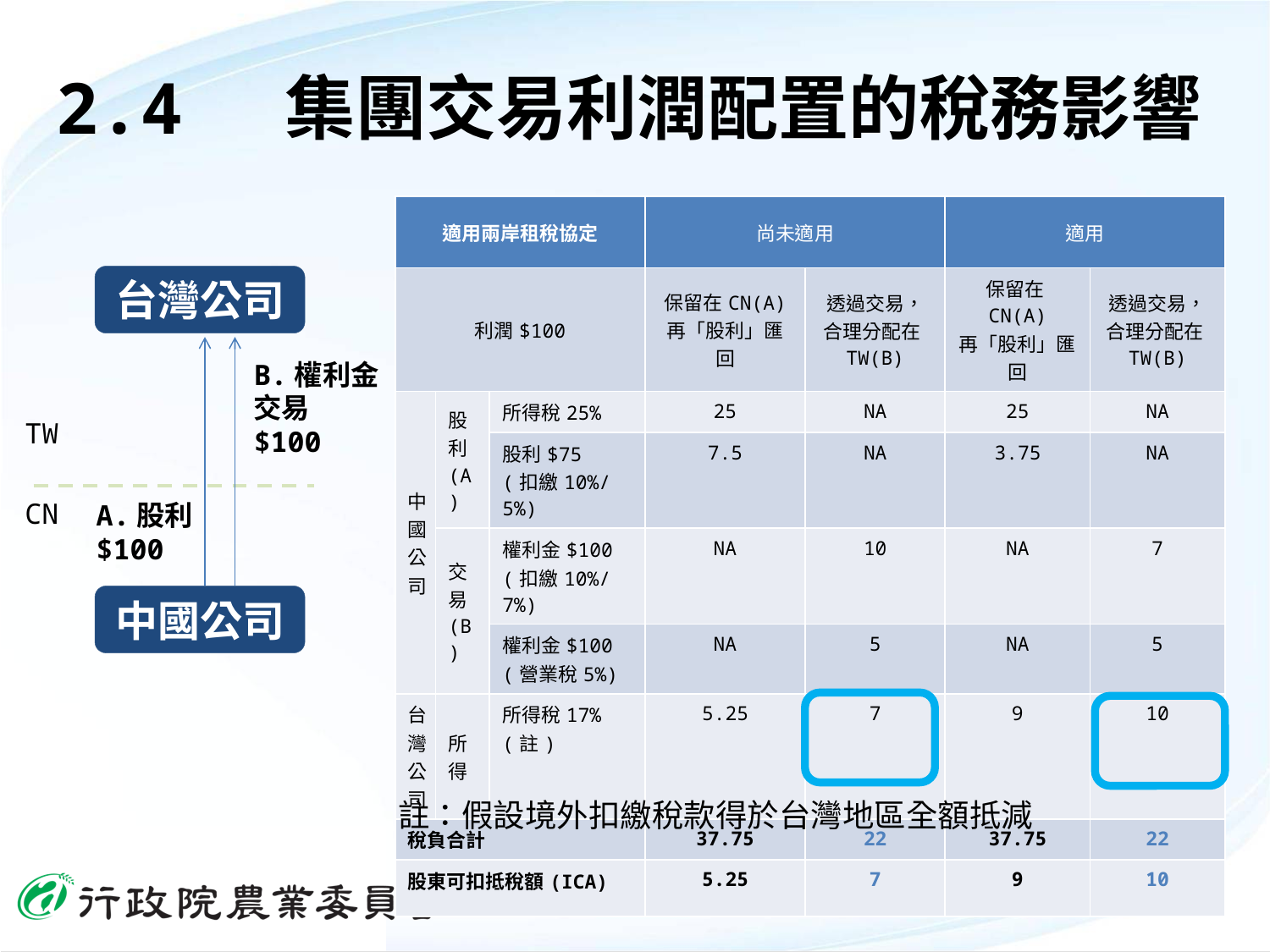

2.4  集團交易利潤配置的稅務影響
| 適用兩岸租稅協定 |  |  | 尚未適用 |  | 適用 |  |
| --- | --- | --- | --- | --- | --- | --- |
| 利潤$100 |  |  | 保留在CN(A) 再「股利」匯回 | 透過交易，合理分配在TW(B) | 保留在CN(A) 再「股利」匯回 | 透過交易，合理分配在TW(B) |
| 中國 公司 | 股利 (A) | 所得稅25% | 25 | NA | 25 | NA |
|  |  | 股利$75 (扣繳10%/5%) | 7.5 | NA | 3.75 | NA |
|  | 交易(B) | 權利金$100 (扣繳10%/7%) | NA | 10 | NA | 7 |
|  |  | 權利金$100 (營業稅5%) | NA | 5 | NA | 5 |
| 台灣 公司 | 所得 | 所得稅17% (註) | 5.25 | 7 | 9 | 10 |
| 稅負合計 |  |  | 37.75 | 22 | 37.75 | 22 |
| 股東可扣抵稅額(ICA) |  |  | 5.25 | 7 | 9 | 10 |
台灣公司
B.權利金交易
$100
TW
CN
A.股利
$100
中國公司

註：假設境外扣繳稅款得於台灣地區全額抵減
39